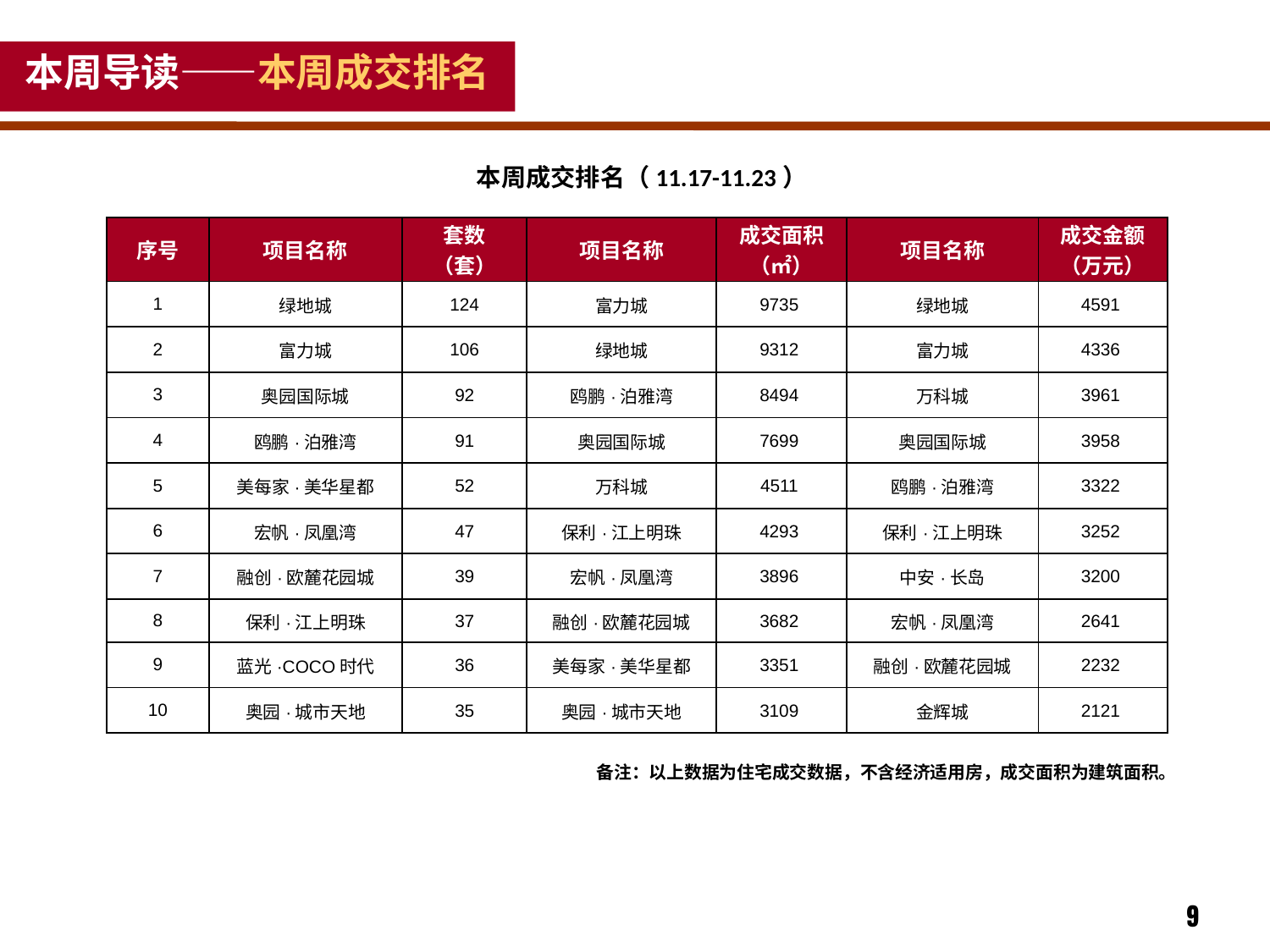

本周导读——本周成交排名
本周成交排名（11.17-11.23）
| 序号 | 项目名称 | 套数 （套） | 项目名称 | 成交面积 （㎡） | 项目名称 | 成交金额 （万元） |
| --- | --- | --- | --- | --- | --- | --- |
| 1 | 绿地城 | 124 | 富力城 | 9735 | 绿地城 | 4591 |
| 2 | 富力城 | 106 | 绿地城 | 9312 | 富力城 | 4336 |
| 3 | 奥园国际城 | 92 | 鸥鹏·泊雅湾 | 8494 | 万科城 | 3961 |
| 4 | 鸥鹏·泊雅湾 | 91 | 奥园国际城 | 7699 | 奥园国际城 | 3958 |
| 5 | 美每家·美华星都 | 52 | 万科城 | 4511 | 鸥鹏·泊雅湾 | 3322 |
| 6 | 宏帆·凤凰湾 | 47 | 保利·江上明珠 | 4293 | 保利·江上明珠 | 3252 |
| 7 | 融创·欧麓花园城 | 39 | 宏帆·凤凰湾 | 3896 | 中安·长岛 | 3200 |
| 8 | 保利·江上明珠 | 37 | 融创·欧麓花园城 | 3682 | 宏帆·凤凰湾 | 2641 |
| 9 | 蓝光·COCO时代 | 36 | 美每家·美华星都 | 3351 | 融创·欧麓花园城 | 2232 |
| 10 | 奥园·城市天地 | 35 | 奥园·城市天地 | 3109 | 金辉城 | 2121 |
备注：以上数据为住宅成交数据，不含经济适用房，成交面积为建筑面积。
9